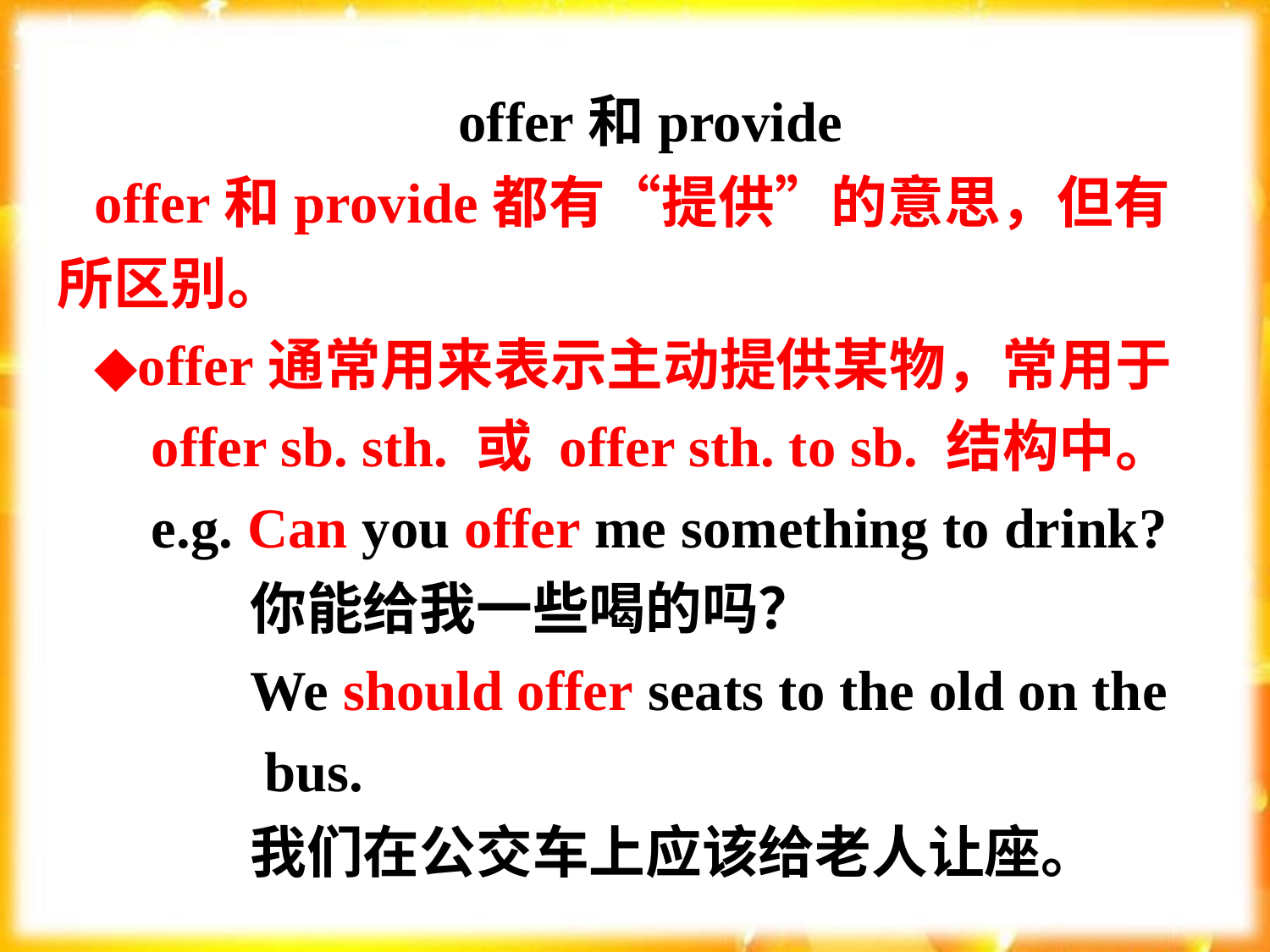

offer和provide
offer和provide都有“提供”的意思，但有所区别。
◆offer通常用来表示主动提供某物，常用于
    offer sb. sth. 或 offer sth. to sb. 结构中。
    e.g. Can you offer me something to drink?
           你能给我一些喝的吗？
           We should offer seats to the old on the
            bus.
           我们在公交车上应该给老人让座。